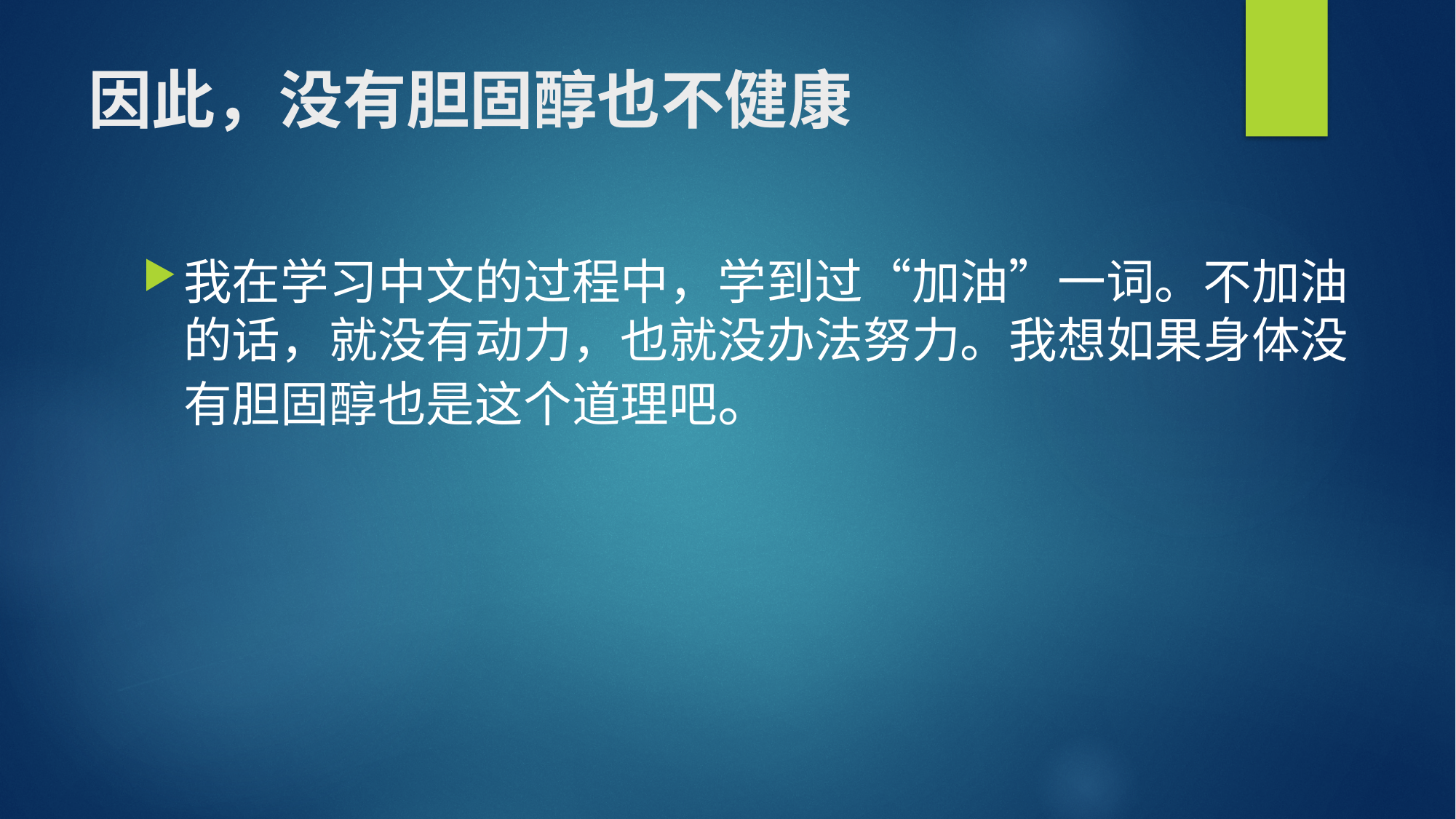

# 因此，没有胆固醇也不健康
我在学习中文的过程中，学到过“加油”一词。不加油的话，就没有动力，也就没办法努力。我想如果身体没有胆固醇也是这个道理吧。